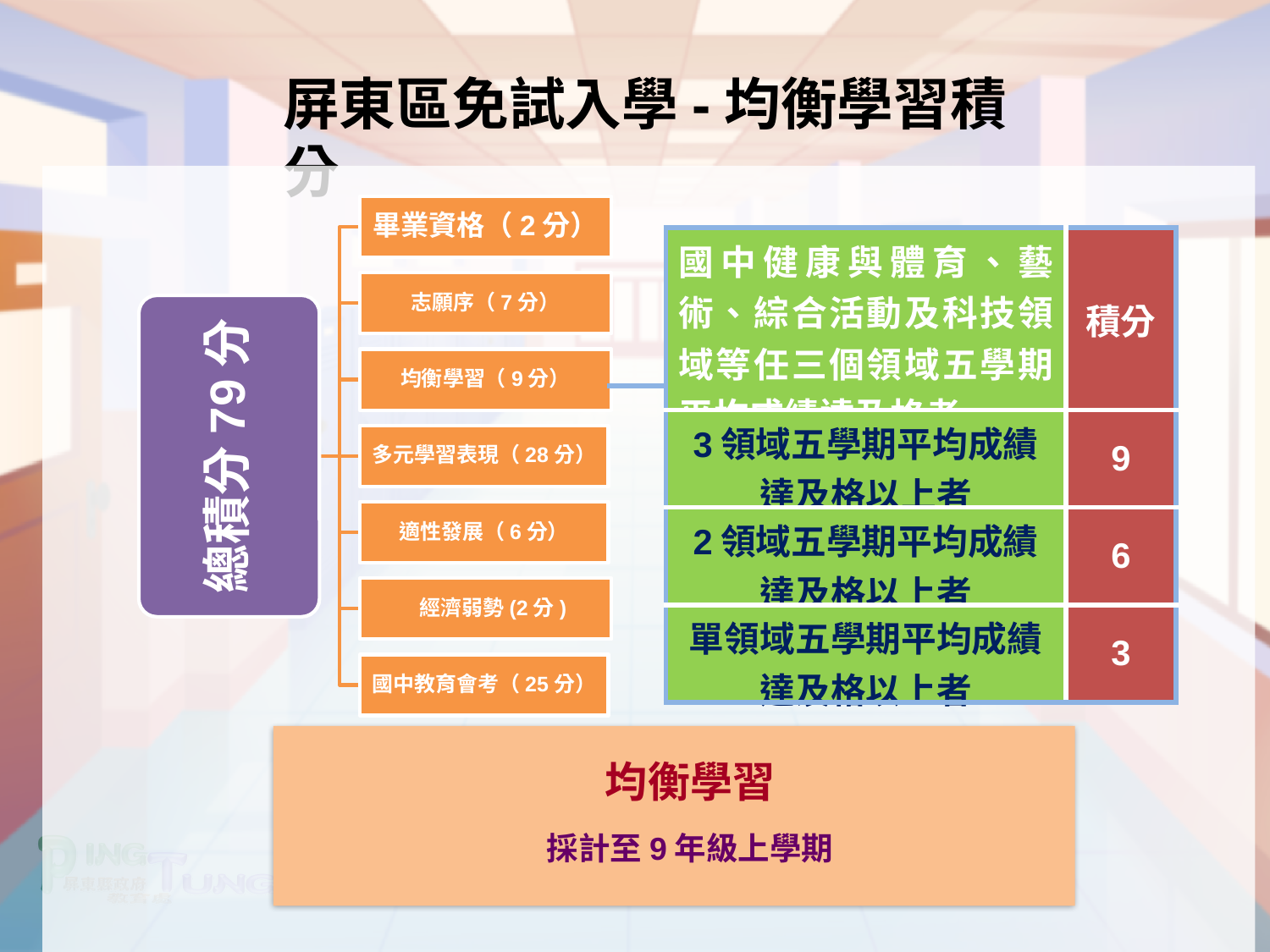

屏東區免試入學-均衡學習積分

畢業資格（2分）

志願序（7分）

均衡學習（9分）

總積分79分

多元學習表現（28分）

適性發展（6分）

  經濟弱勢(2分)

國中教育會考（25分）
| 國中健康與體育、藝術、綜合活動及科技領域等任三個領域五學期平均成績達及格者 。 | 積分 |
| --- | --- |
| 3領域五學期平均成績達及格以上者 | 9 |
| 2領域五學期平均成績達及格以上者 | 6 |
| 單領域五學期平均成績達及格以上者 | 3 |

均衡學習

採計至9年級上學期